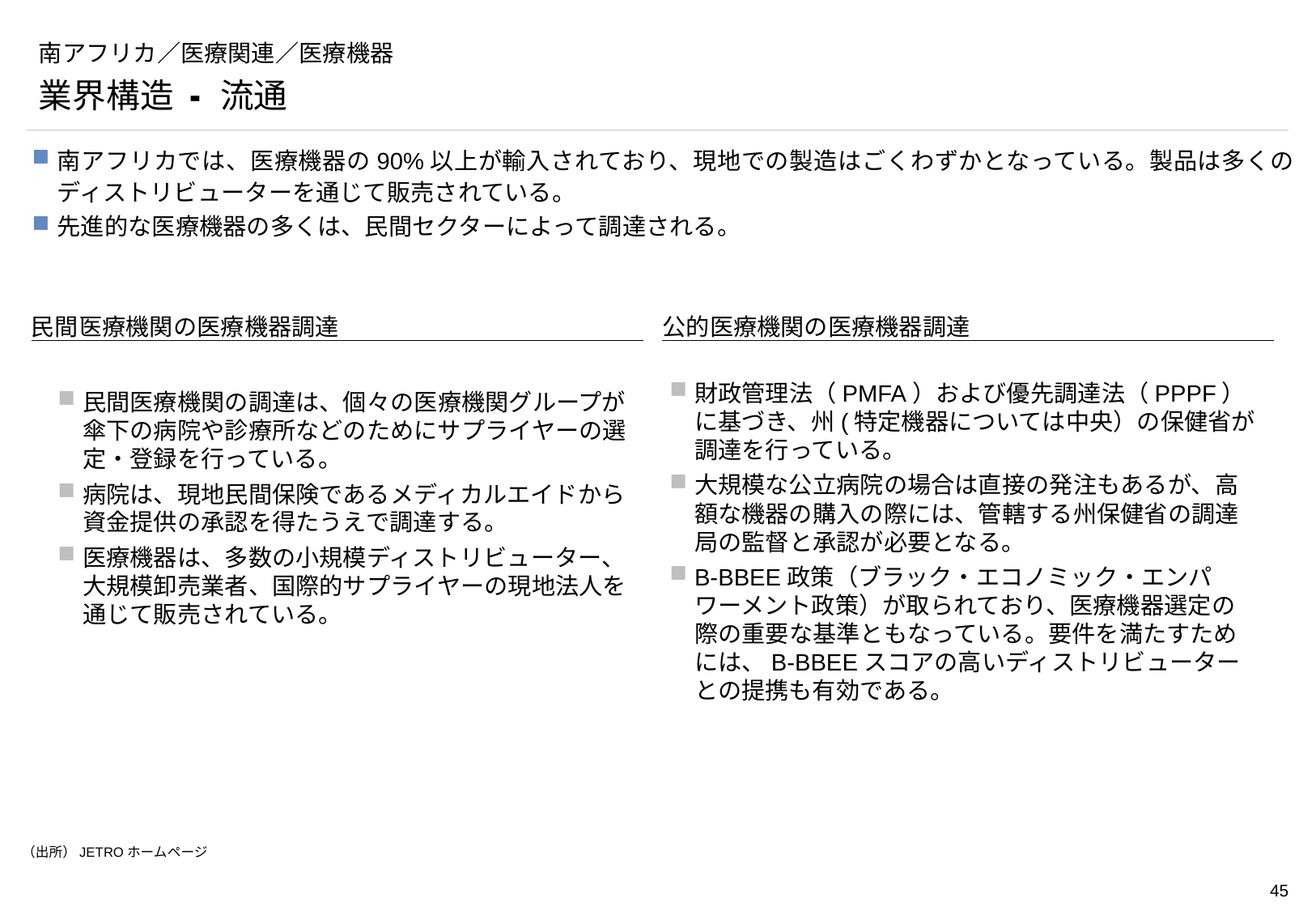

# 南アフリカ／医療関連／医療機器
業界構造 - 流通
南アフリカでは、医療機器の90%以上が輸入されており、現地での製造はごくわずかとなっている。製品は多くのディストリビューターを通じて販売されている。
先進的な医療機器の多くは、民間セクターによって調達される。
民間医療機関の医療機器調達
公的医療機関の医療機器調達
財政管理法（PMFA）および優先調達法（PPPF）に基づき、州(特定機器については中央）の保健省が調達を行っている。
大規模な公立病院の場合は直接の発注もあるが、高額な機器の購入の際には、管轄する州保健省の調達局の監督と承認が必要となる。
B-BBEE政策（ブラック・エコノミック・エンパワーメント政策）が取られており、医療機器選定の際の重要な基準ともなっている。要件を満たすためには、B-BBEEスコアの高いディストリビューターとの提携も有効である。
民間医療機関の調達は、個々の医療機関グループが傘下の病院や診療所などのためにサプライヤーの選定・登録を行っている。
病院は、現地民間保険であるメディカルエイドから資金提供の承認を得たうえで調達する。
医療機器は、多数の小規模ディストリビューター、大規模卸売業者、国際的サプライヤーの現地法人を通じて販売されている。

（出所）JETROホームページ